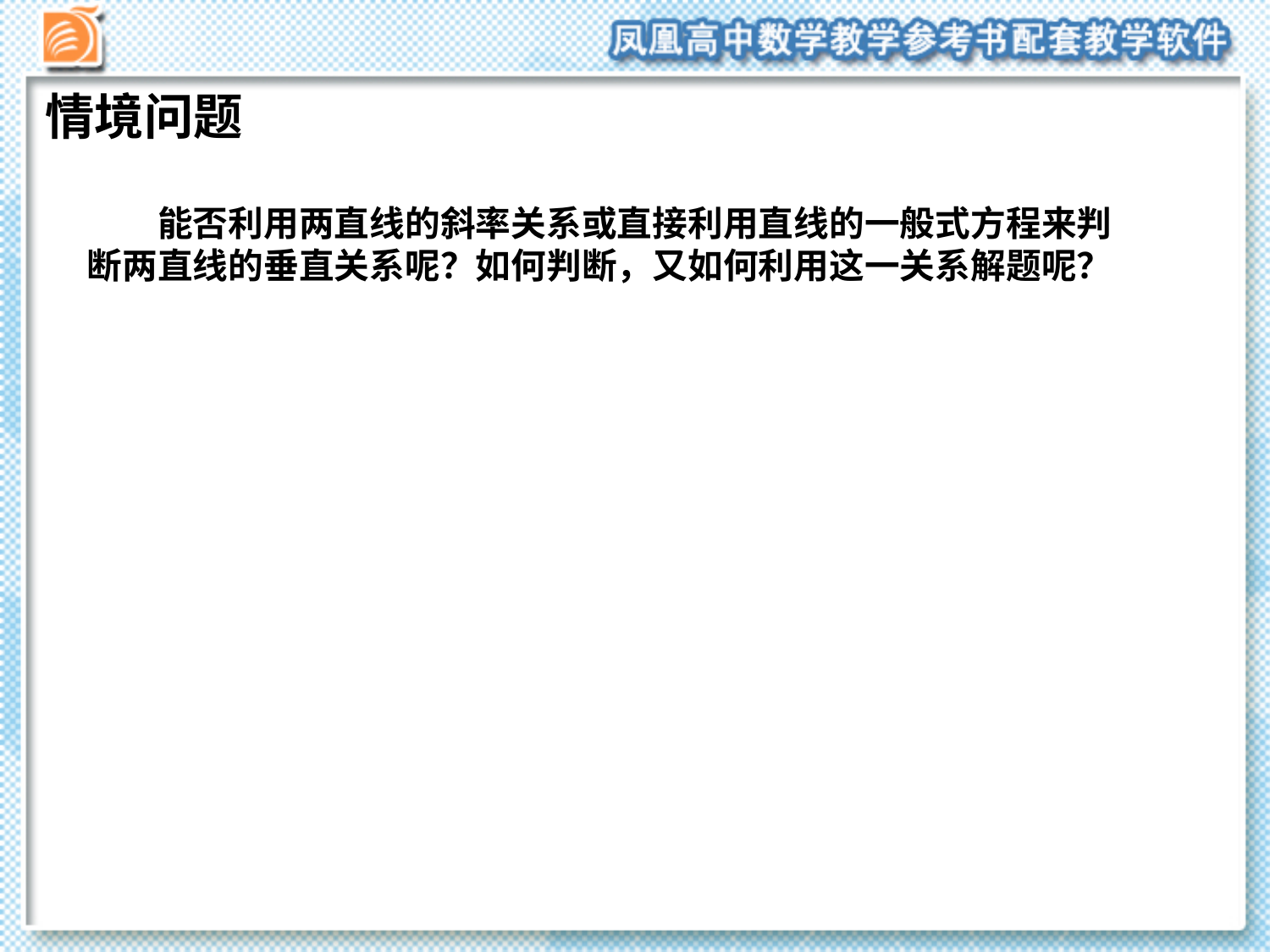

情境问题
　　能否利用两直线的斜率关系或直接利用直线的一般式方程来判断两直线的垂直关系呢？如何判断，又如何利用这一关系解题呢？